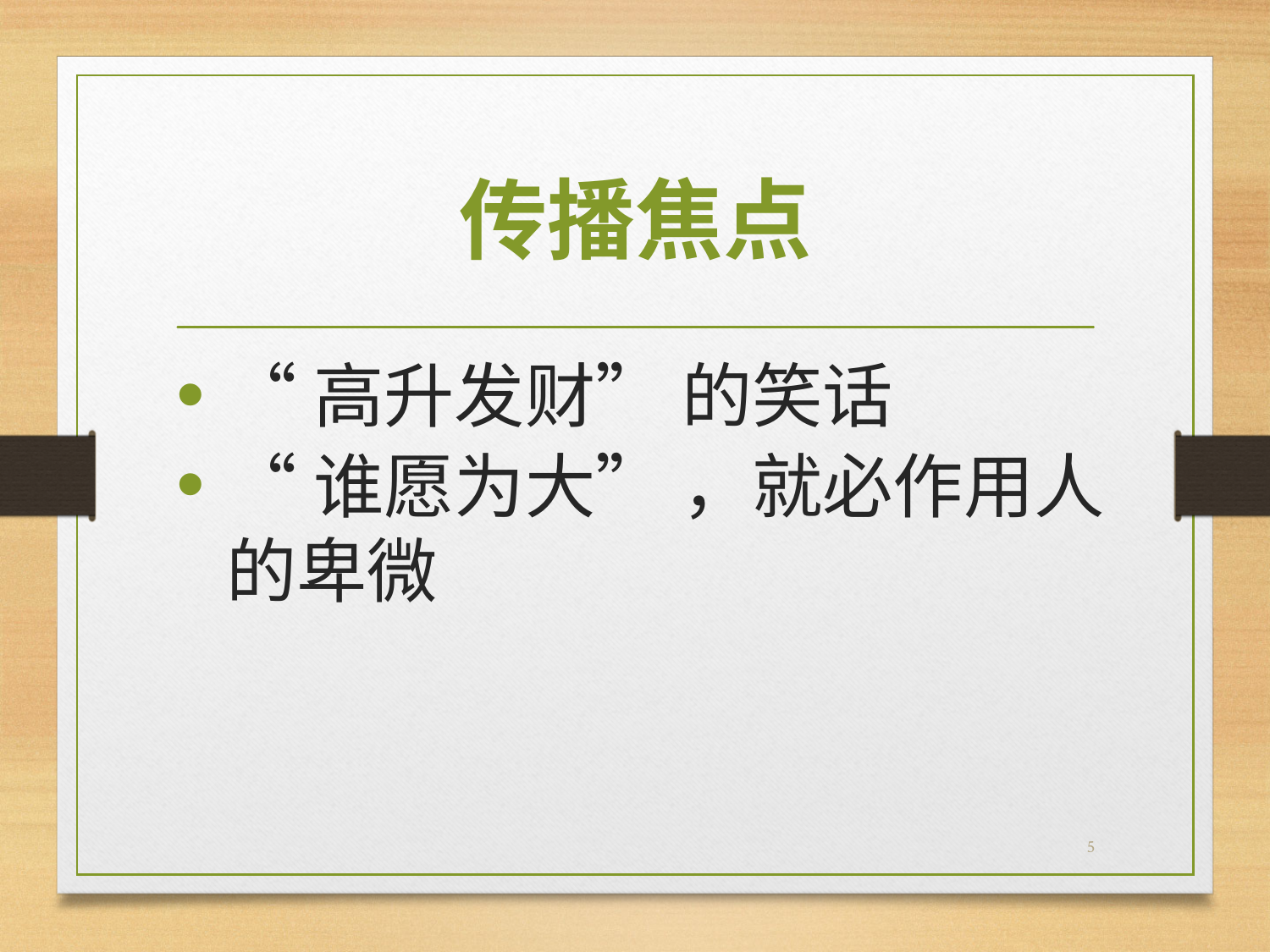

# 传播焦点
“高升发财” 的笑话
“谁愿为大” ，就必作用人的卑微

5